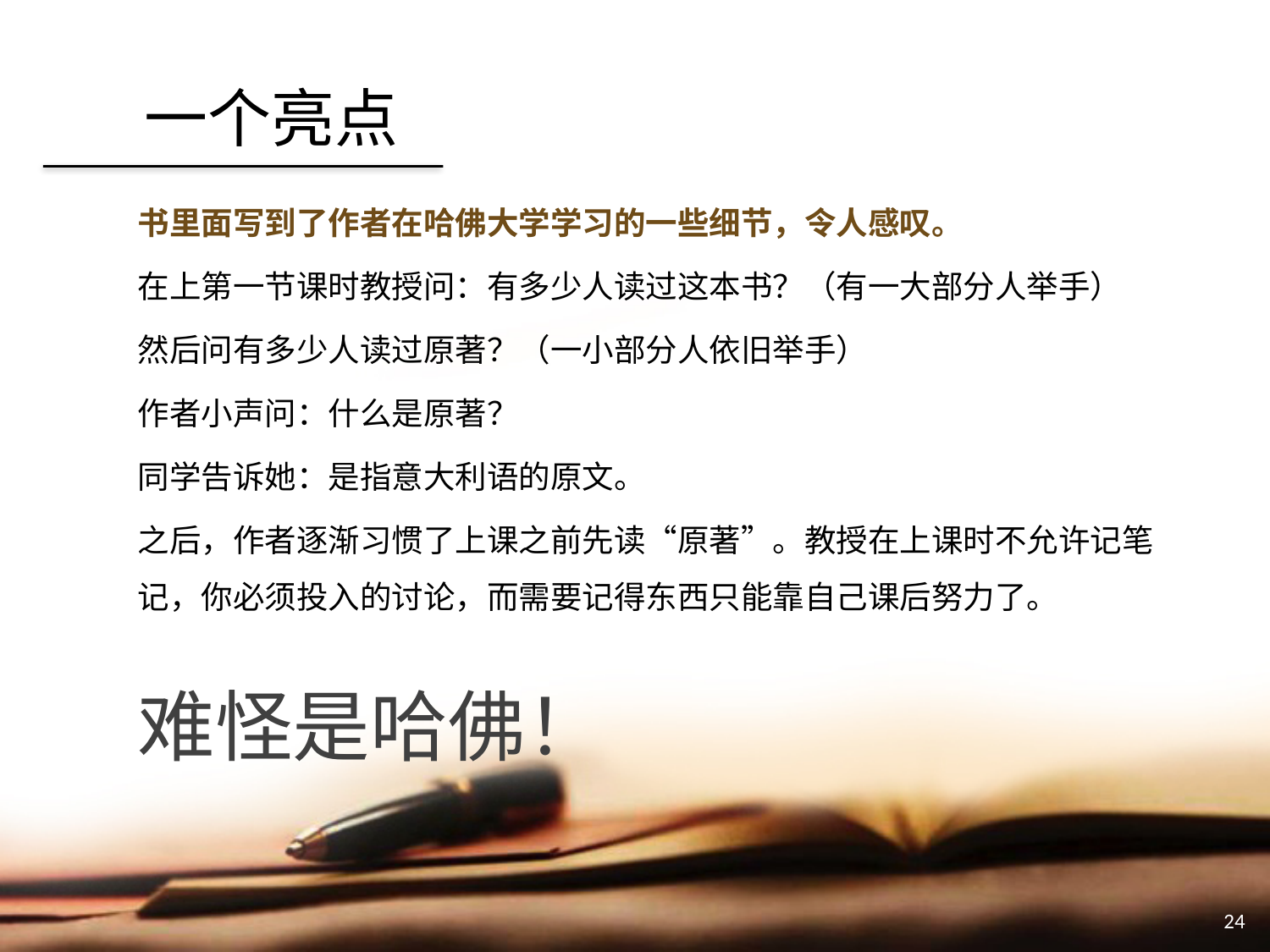

# 一个亮点

书里面写到了作者在哈佛大学学习的一些细节，令人感叹。
在上第一节课时教授问：有多少人读过这本书？（有一大部分人举手）
然后问有多少人读过原著？（一小部分人依旧举手）
作者小声问：什么是原著？
同学告诉她：是指意大利语的原文。
之后，作者逐渐习惯了上课之前先读“原著”。教授在上课时不允许记笔记，你必须投入的讨论，而需要记得东西只能靠自己课后努力了。
难怪是哈佛！